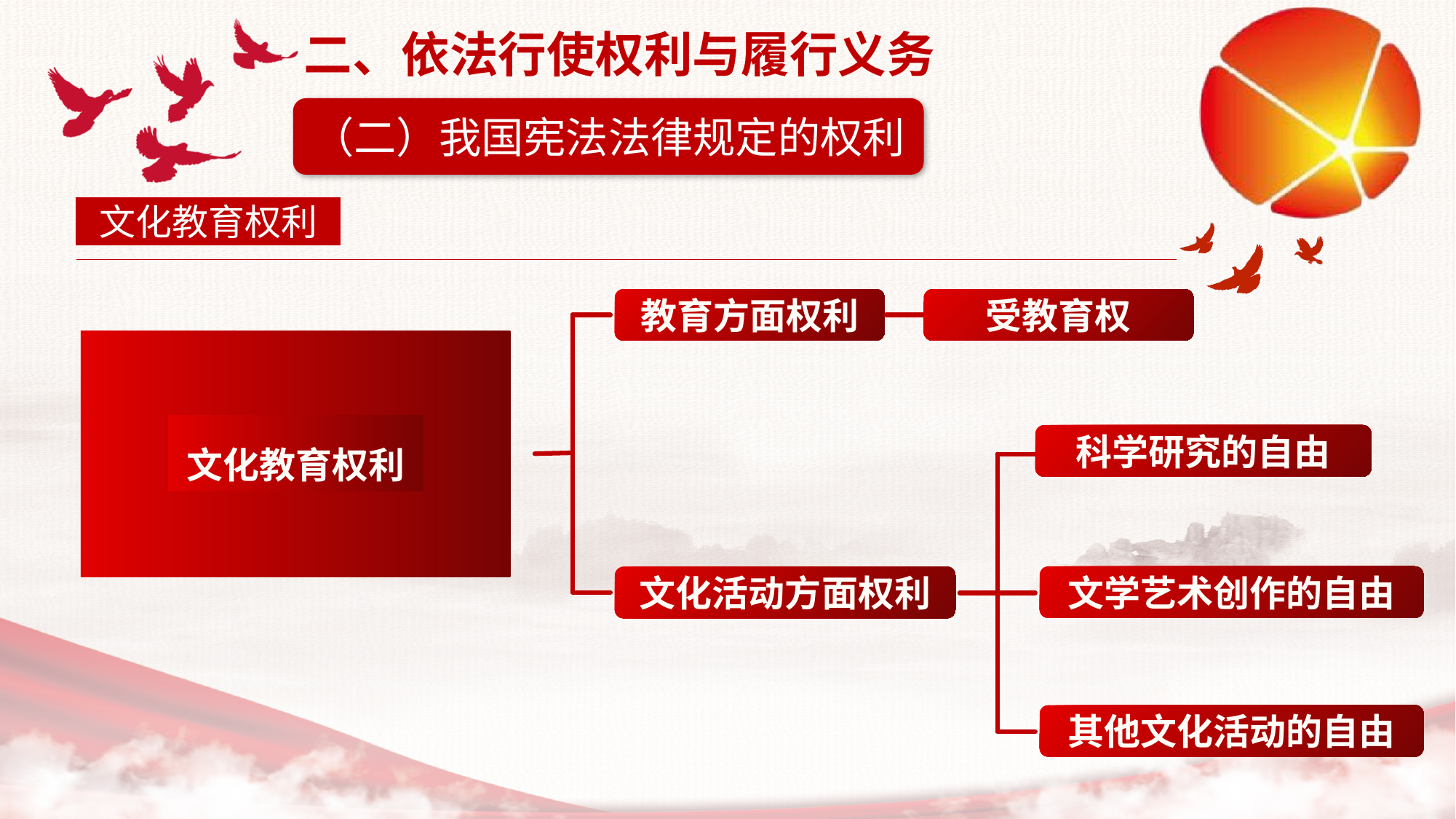

二、依法行使权利与履行义务
（二）我国宪法法律规定的权利
文化教育权利
教育方面权利
受教育权

文化教育权利
科学研究的自由
文学艺术创作的自由
文化活动方面权利
其他文化活动的自由